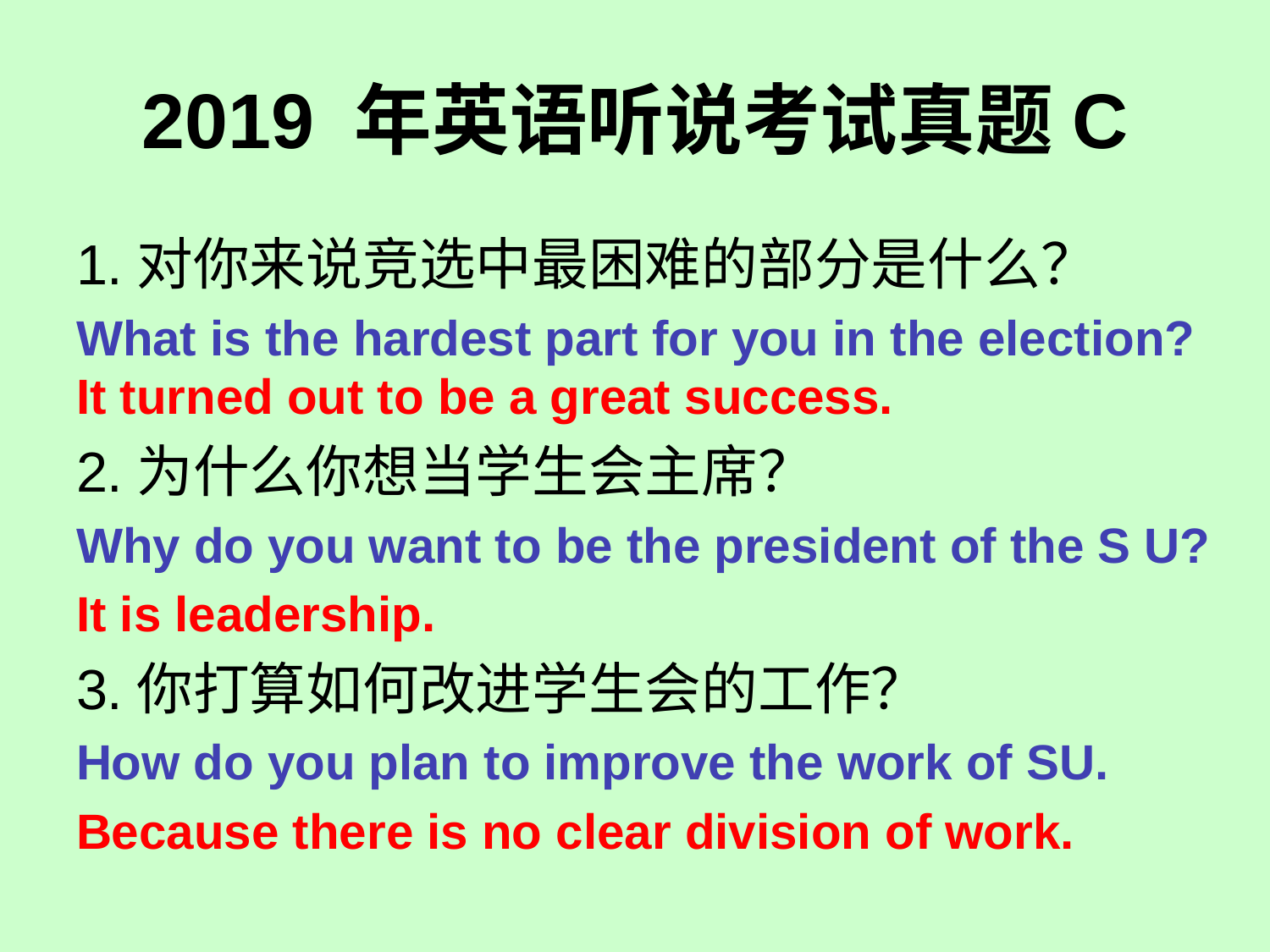

# 2019 年英语听说考试真题C
1.对你来说竞选中最困难的部分是什么？
What is the hardest part for you in the election?
It turned out to be a great success.
2.为什么你想当学生会主席？
Why do you want to be the president of the S U?
It is leadership.
3.你打算如何改进学生会的工作？
How do you plan to improve the work of SU.
Because there is no clear division of work.